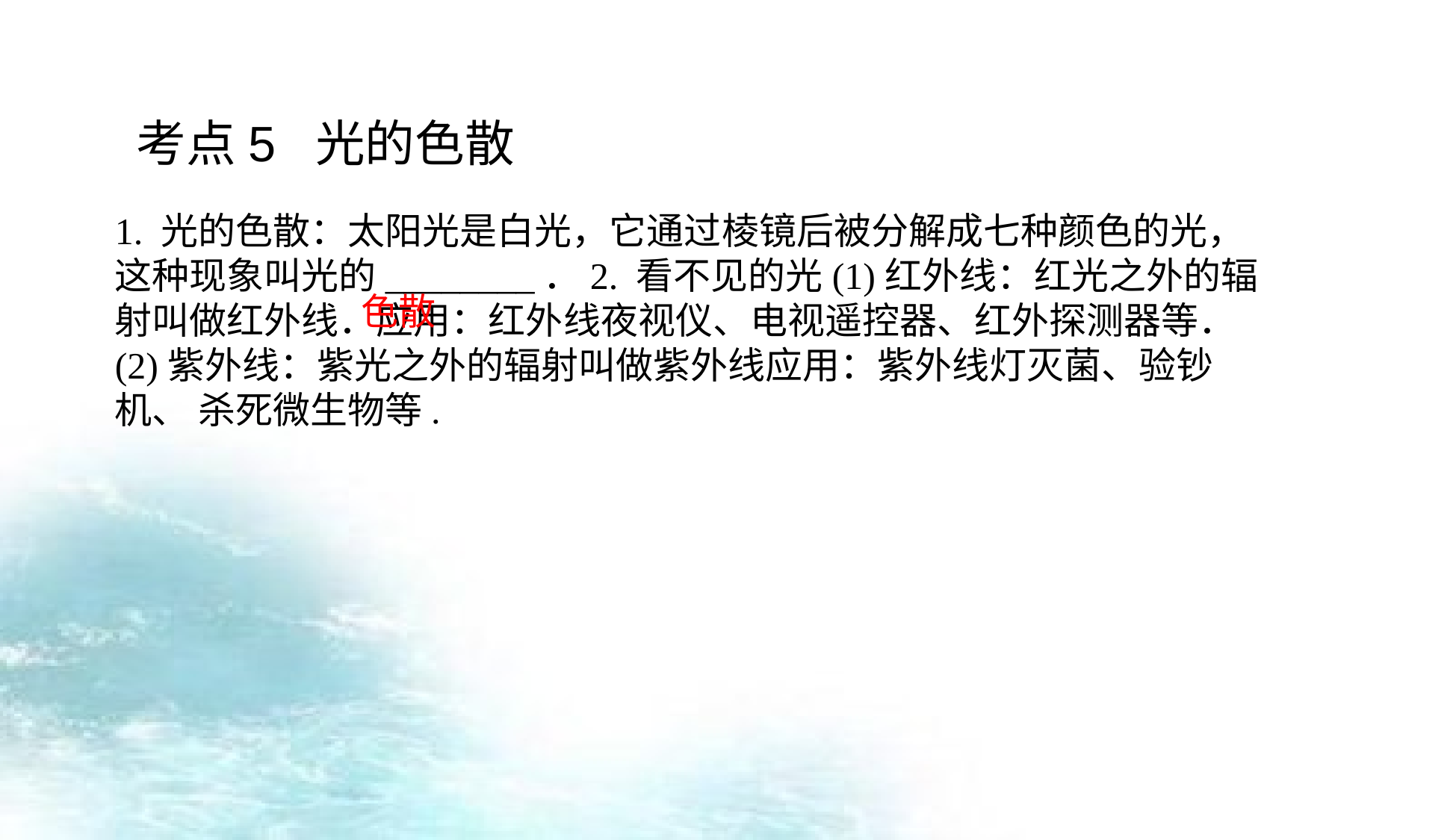

考点5  光的色散
1. 光的色散：太阳光是白光，它通过棱镜后被分解成七种颜色的光，这种现象叫光的________．2. 看不见的光(1)红外线：红光之外的辐射叫做红外线．应用：红外线夜视仪、电视遥控器、红外探测器等．(2)紫外线：紫光之外的辐射叫做紫外线应用：紫外线灯灭菌、验钞机、 杀死微生物等.

色散